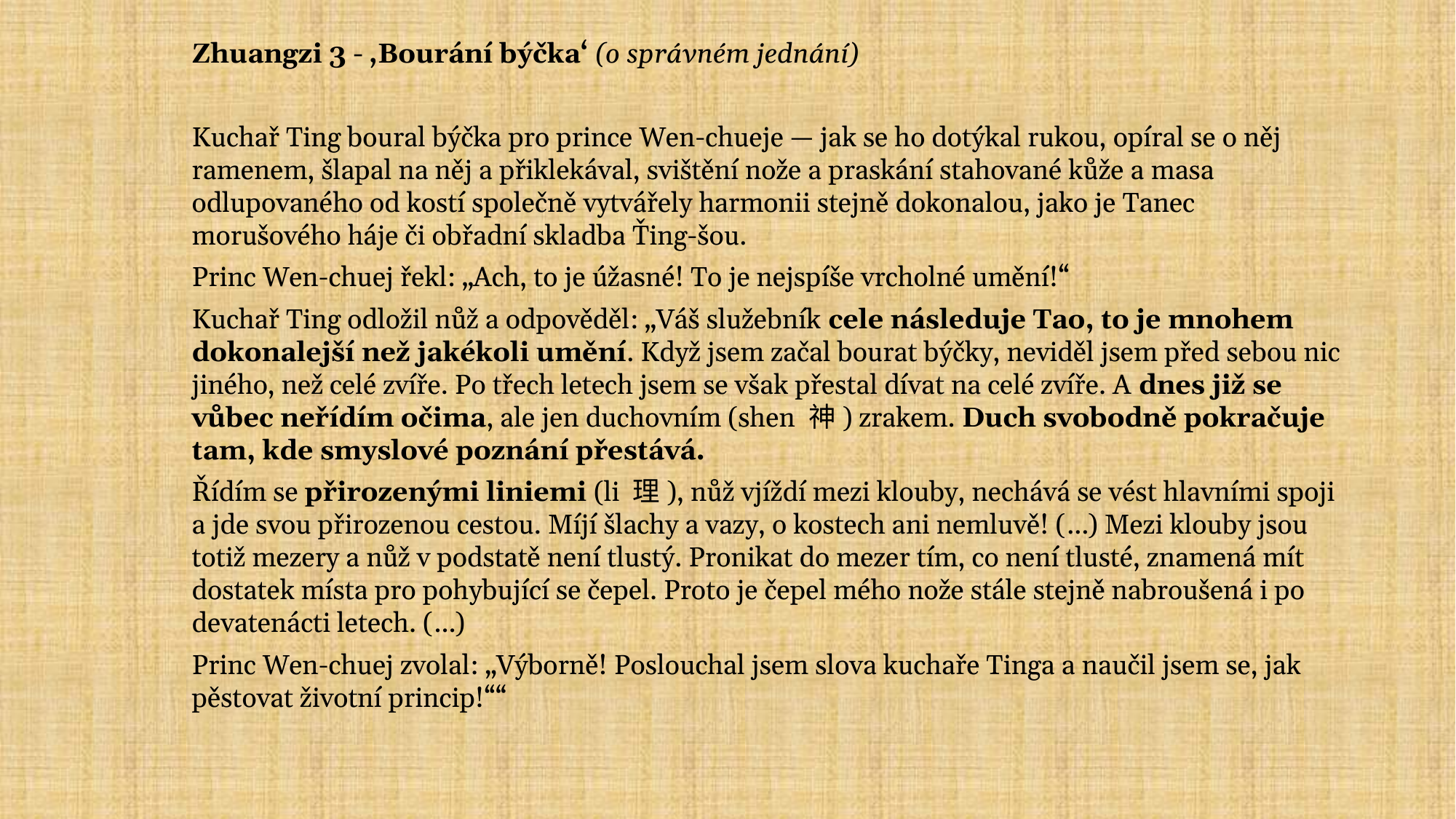

Zhuangzi 3 - ‚Bourání býčka‘ (o správném jednání)

Kuchař Ting boural býčka pro prince Wen-chueje — jak se ho dotýkal rukou, opíral se o něj ramenem, šlapal na něj a přiklekával, svištění nože a praskání stahované kůže a masa odlupovaného od kostí společně vytvářely harmonii stejně dokonalou, jako je Tanec morušového háje či obřadní skladba Ťing-šou.
Princ Wen-chuej řekl: „Ach, to je úžasné! To je nejspíše vrcholné umění!“
Kuchař Ting odložil nůž a odpověděl: „Váš služebník cele následuje Tao, to je mnohem dokonalejší než jakékoli umění. Když jsem začal bourat býčky, neviděl jsem před sebou nic jiného, než celé zvíře. Po třech letech jsem se však přestal dívat na celé zvíře. A dnes již se vůbec neřídím očima, ale jen duchovním (shen 神) zrakem. Duch svobodně pokračuje tam, kde smyslové poznání přestává.
Řídím se přirozenými liniemi (li 理), nůž vjíždí mezi klouby, nechává se vést hlavními spoji a jde svou přirozenou cestou. Míjí šlachy a vazy, o kostech ani nemluvě! (…) Mezi klouby jsou totiž mezery a nůž v podstatě není tlustý. Pronikat do mezer tím, co není tlusté, znamená mít dostatek místa pro pohybující se čepel. Proto je čepel mého nože stále stejně nabroušená i po devatenácti letech. (…)
Princ Wen-chuej zvolal: „Výborně! Poslouchal jsem slova kuchaře Tinga a naučil jsem se, jak pěstovat životní princip!““